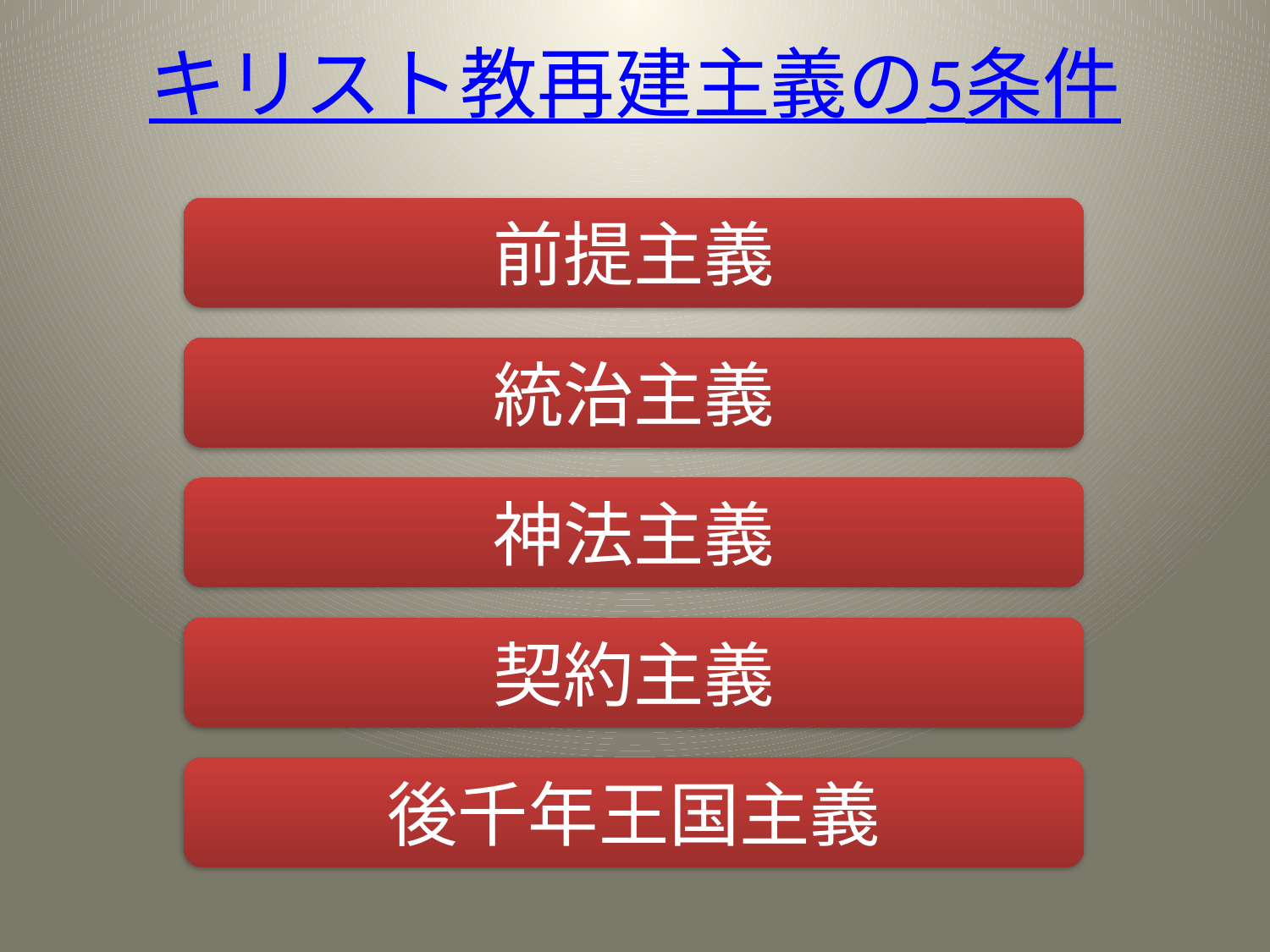

# キリスト教再建主義の5条件
前提主義
統治主義
神法主義
契約主義
後千年王国主義